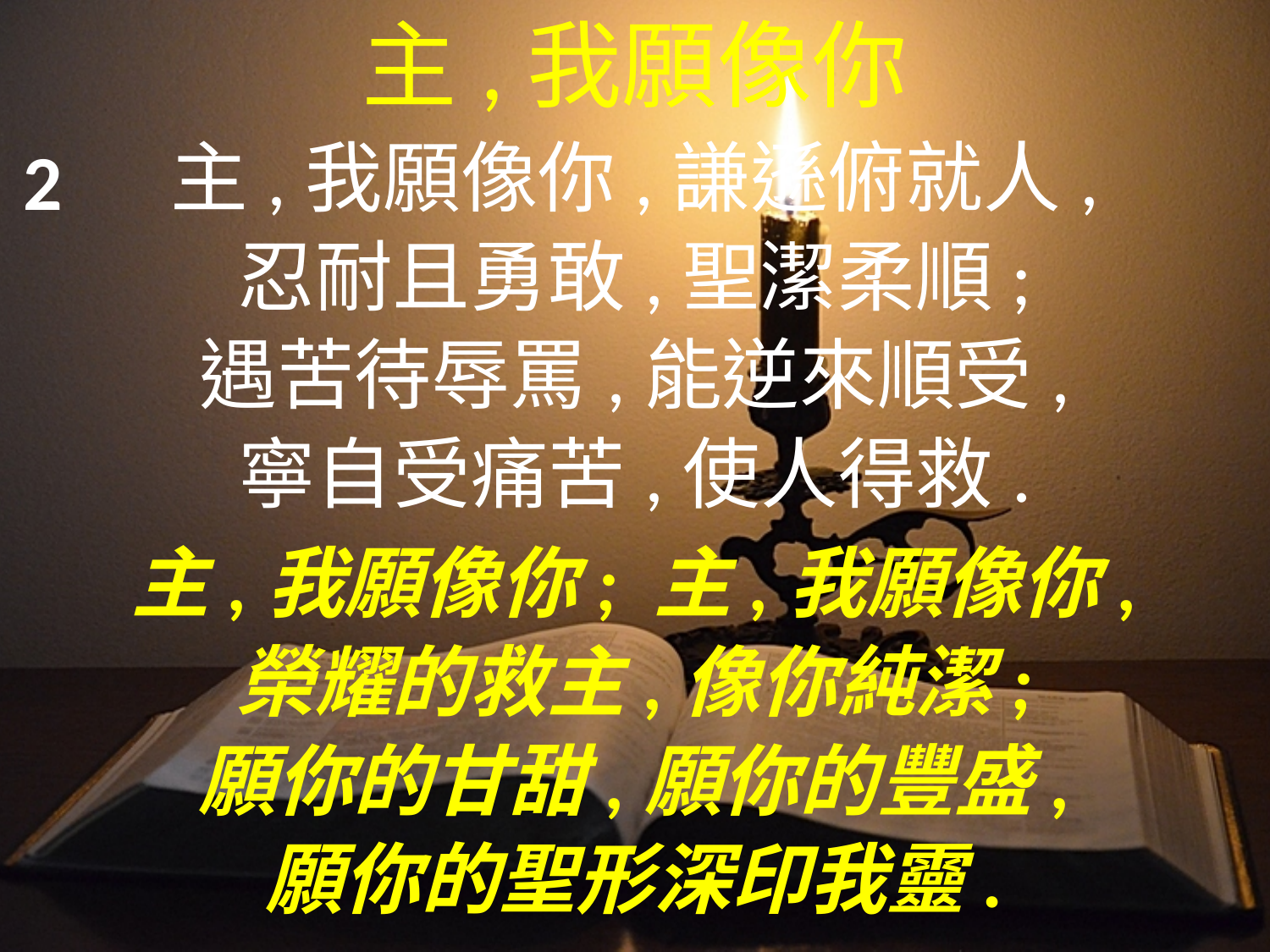

主,我願像你
主,我願像你,謙遜俯就人,
忍耐且勇敢,聖潔柔順;
遇苦待辱罵,能逆來順受,
寧自受痛苦,使人得救.
主,我願像你; 主,我願像你,
榮耀的救主,像你純潔;
願你的甘甜,願你的豐盛,
願你的聖形深印我靈.

主，我願像你，聽我懇求聲，以愛與聖靈充滿我心；
使我作聖殿，合乎你居住，更使我生命配居天府。
副歌：主，我願像你，主，我願像你，榮耀的救主，像你純潔；
　　　願你的甘甜，願你的豐盛，願你的聖形深印我靈。
2